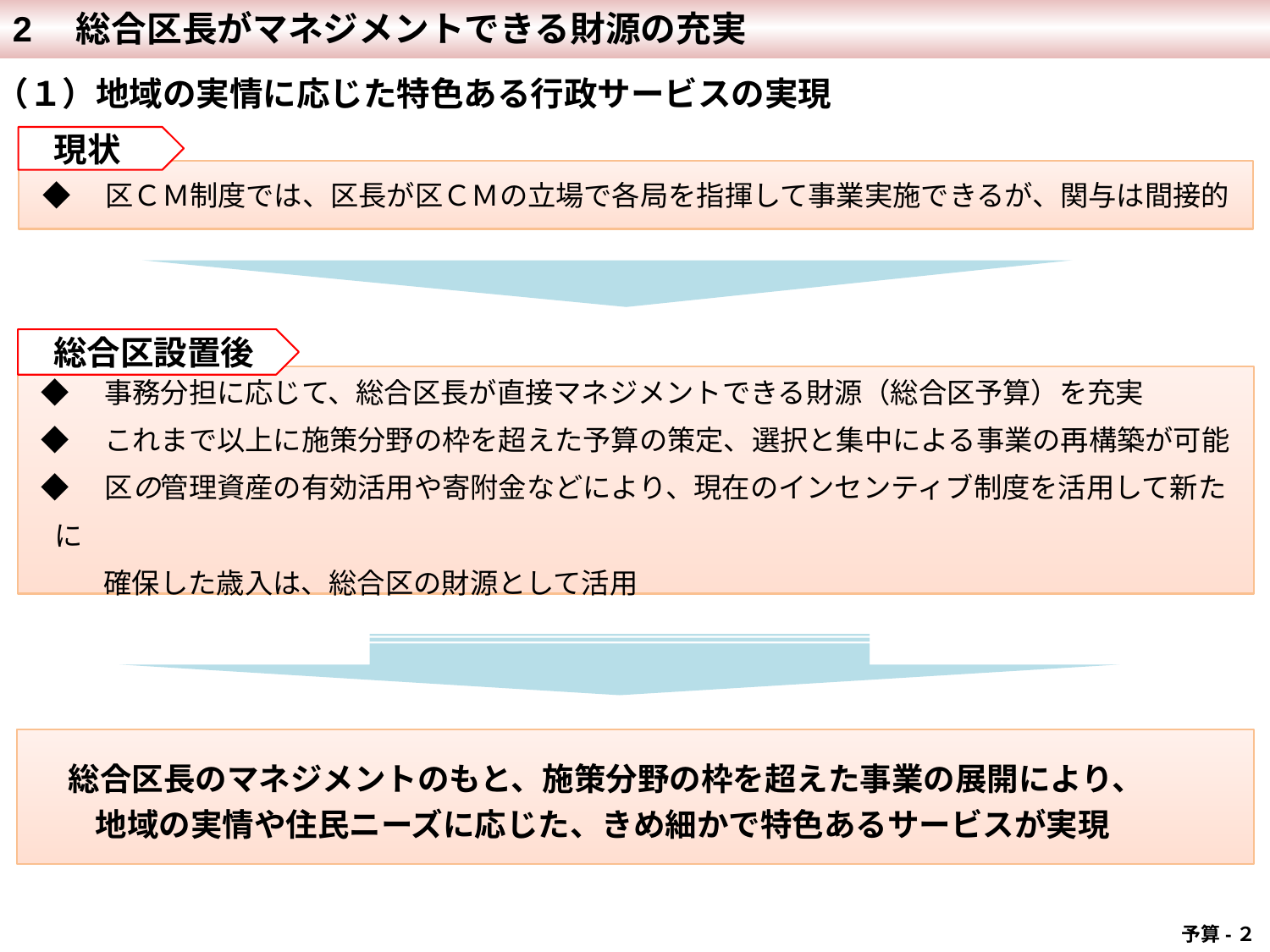

2　総合区長がマネジメントできる財源の充実
（１）地域の実情に応じた特色ある行政サービスの実現
  現状
◆　区ＣＭ制度では、区長が区ＣＭの立場で各局を指揮して事業実施できるが、関与は間接的

  総合区設置後
◆　事務分担に応じて、総合区長が直接マネジメントできる財源（総合区予算）を充実
◆　これまで以上に施策分野の枠を超えた予算の策定、選択と集中による事業の再構築が可能
◆　区の管理資産の有効活用や寄附金などにより、現在のインセンティブ制度を活用して新たに
　　 確保した歳入は、総合区の財源として活用
     総合区長のマネジメントのもと、施策分野の枠を超えた事業の展開により、
　　 地域の実情や住民ニーズに応じた、きめ細かで特色あるサービスが実現
 予算-２